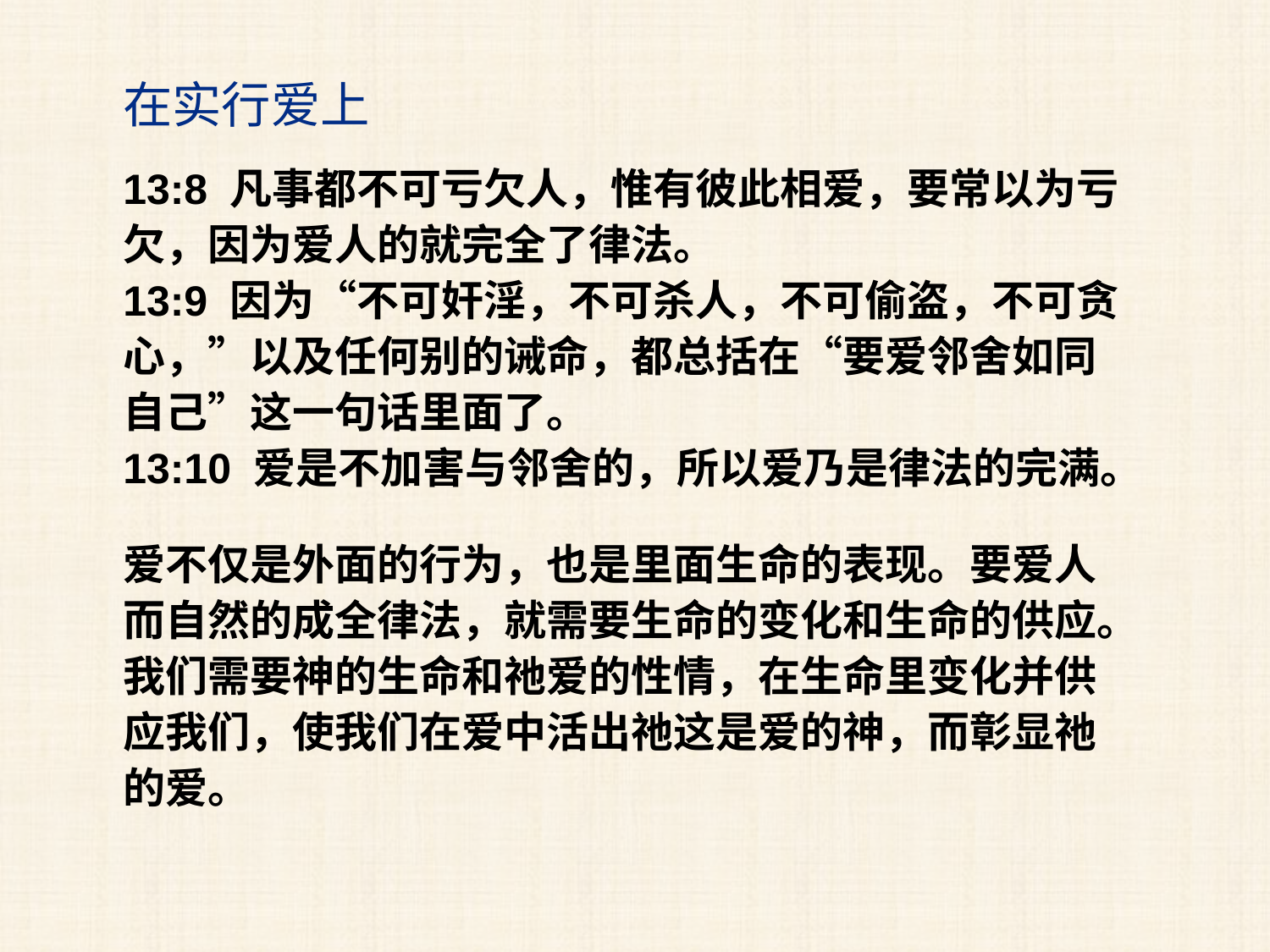

在实行爱上
13:8 凡事都不可亏欠人，惟有彼此相爱，要常以为亏欠，因为爱人的就完全了律法。
13:9 因为“不可奸淫，不可杀人，不可偷盗，不可贪心，”以及任何别的诫命，都总括在“要爱邻舍如同自己”这一句话里面了。
13:10 爱是不加害与邻舍的，所以爱乃是律法的完满。
爱不仅是外面的行为，也是里面生命的表现。要爱人而自然的成全律法，就需要生命的变化和生命的供应。我们需要神的生命和祂爱的性情，在生命里变化并供应我们，使我们在爱中活出祂这是爱的神，而彰显祂的爱。